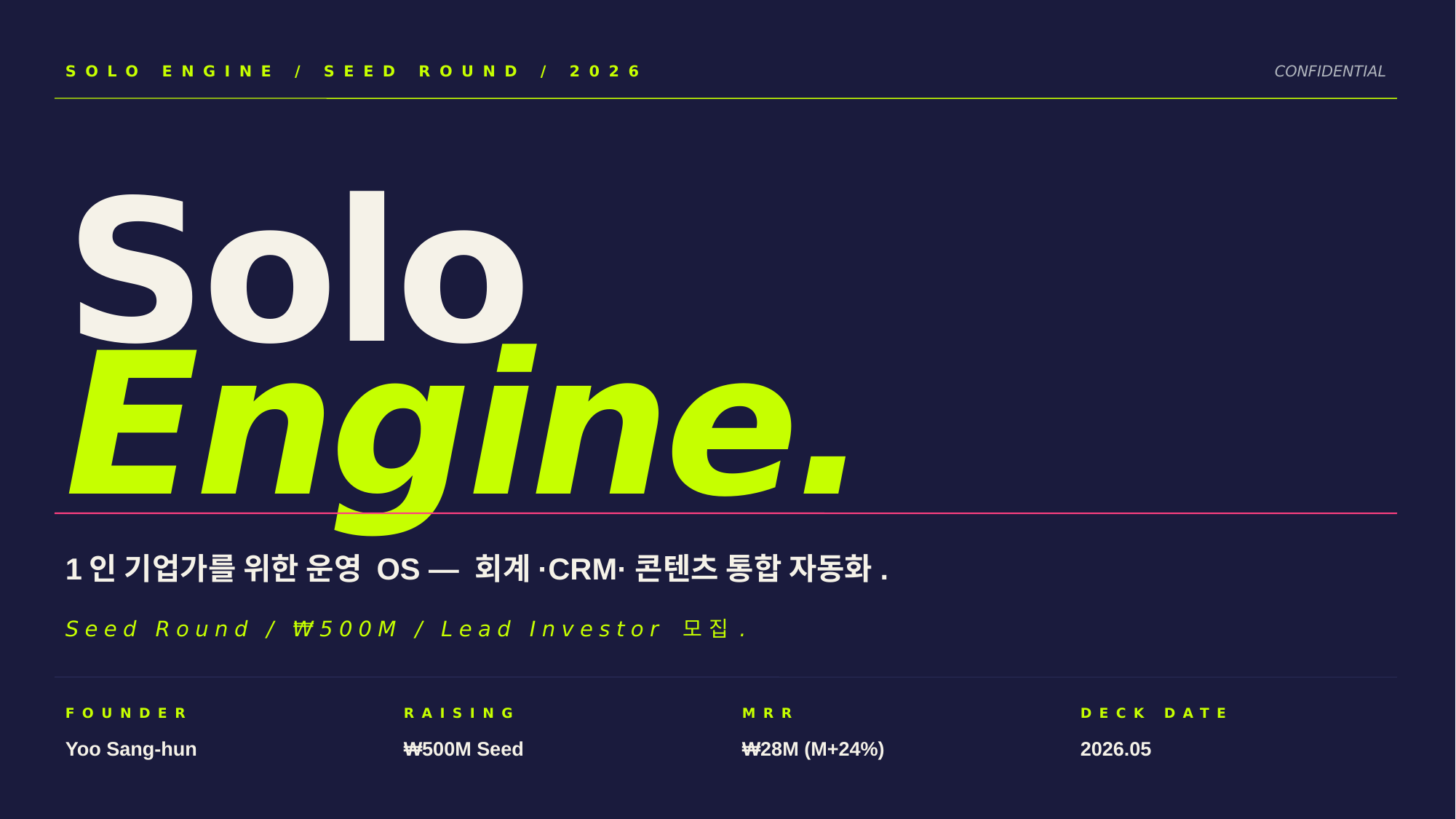

SOLO ENGINE / SEED ROUND / 2026
CONFIDENTIAL

Solo
Engine.

1인 기업가를 위한 운영 OS — 회계·CRM·콘텐츠 통합 자동화.
Seed Round / ₩500M / Lead Investor 모집.

FOUNDER
RAISING
MRR
DECK DATE
Yoo Sang-hun
₩500M Seed
₩28M (M+24%)
2026.05